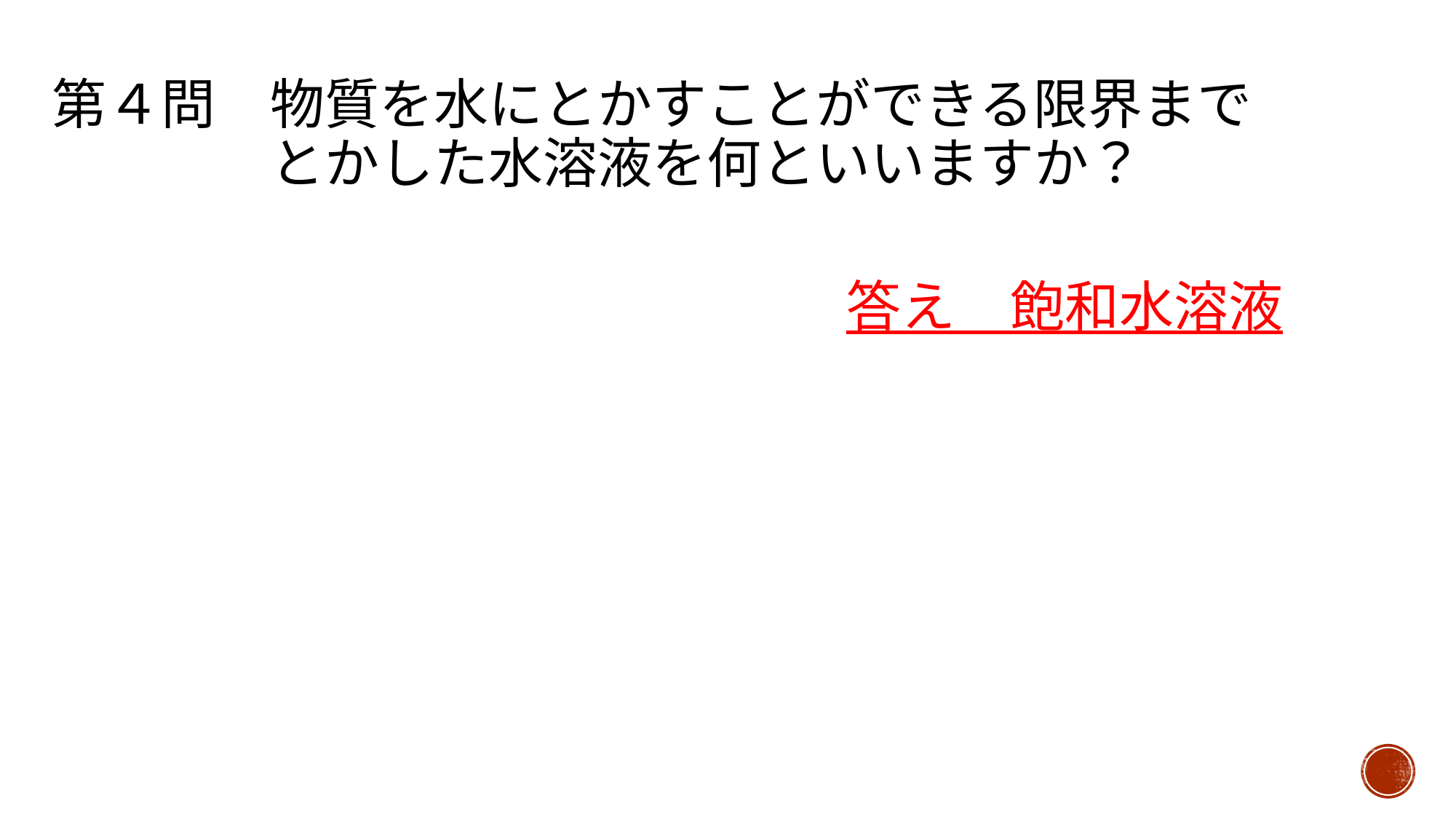

# 第４問　物質を水にとかすことができる限界まで 　　　　とかした水溶液を何といいますか？
答え　飽和水溶液